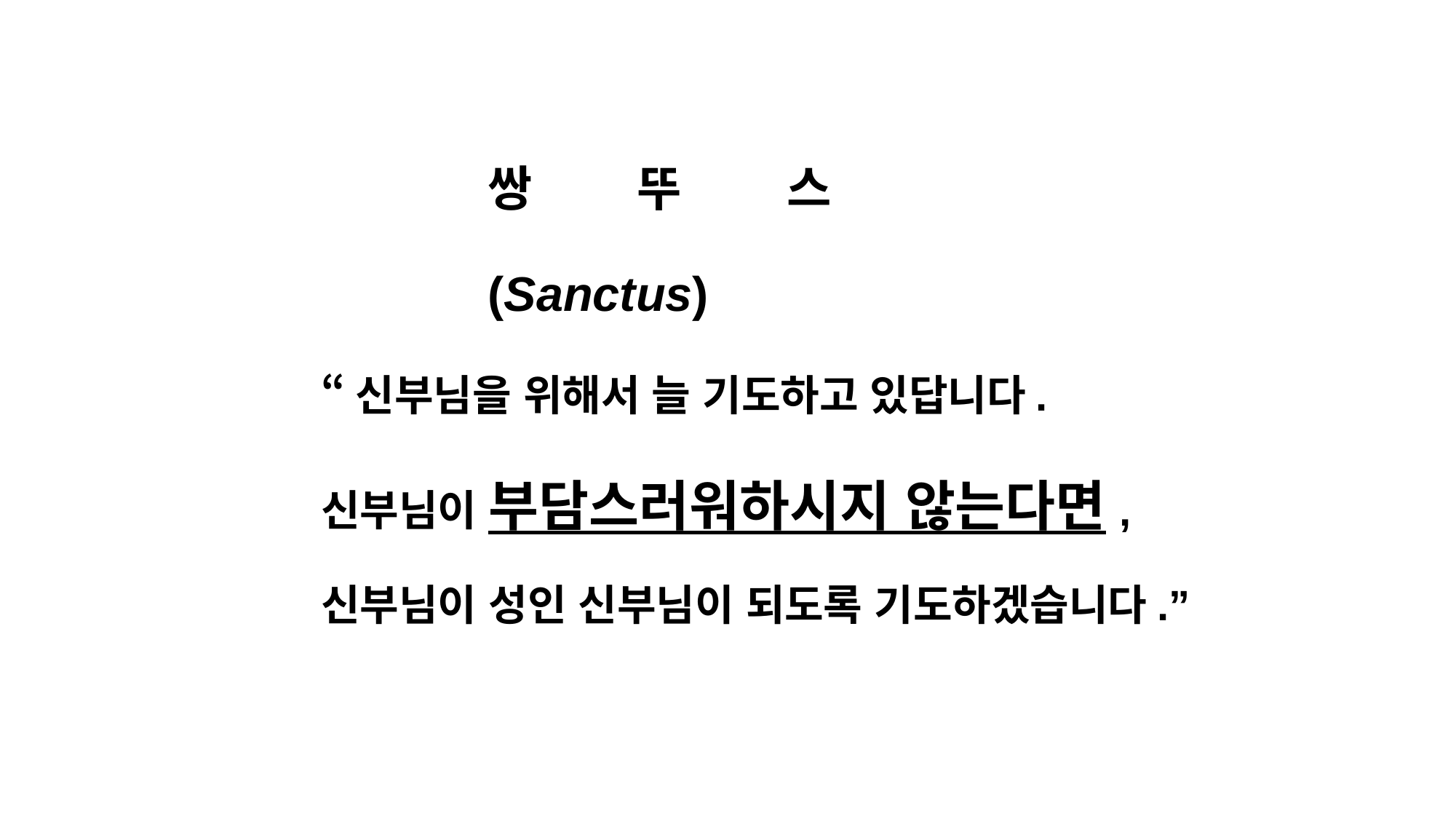

쌍뚜스(Sanctus)
“신부님을 위해서 늘 기도하고 있답니다.
신부님이 부담스러워하시지 않는다면,
신부님이 성인 신부님이 되도록 기도하겠습니다.”